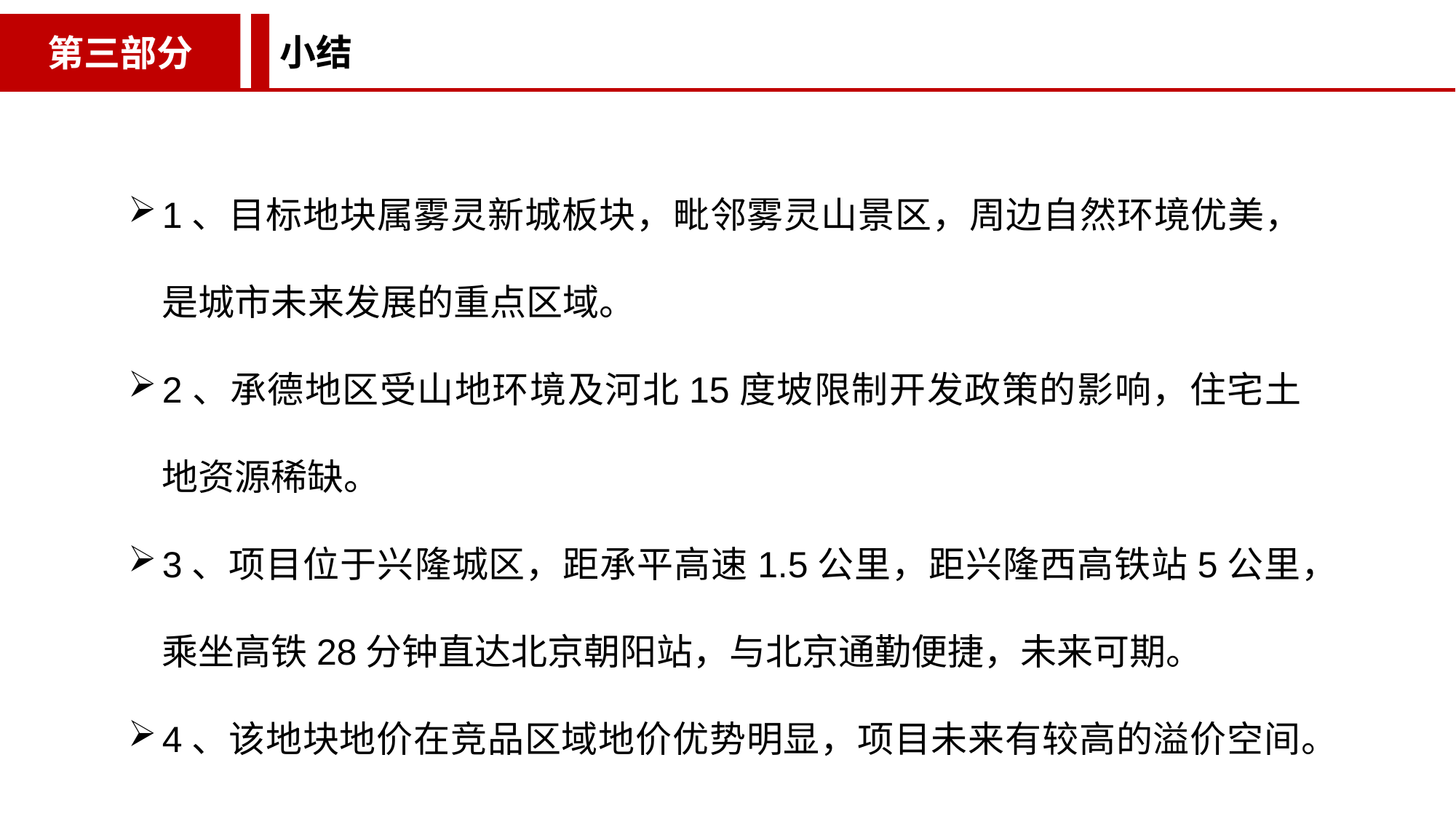

第三部分

小结
1、目标地块属雾灵新城板块，毗邻雾灵山景区，周边自然环境优美，是城市未来发展的重点区域。
2、承德地区受山地环境及河北15度坡限制开发政策的影响，住宅土地资源稀缺。
3、项目位于兴隆城区，距承平高速1.5公里，距兴隆西高铁站5公里，乘坐高铁28分钟直达北京朝阳站，与北京通勤便捷，未来可期。
4、该地块地价在竞品区域地价优势明显，项目未来有较高的溢价空间。